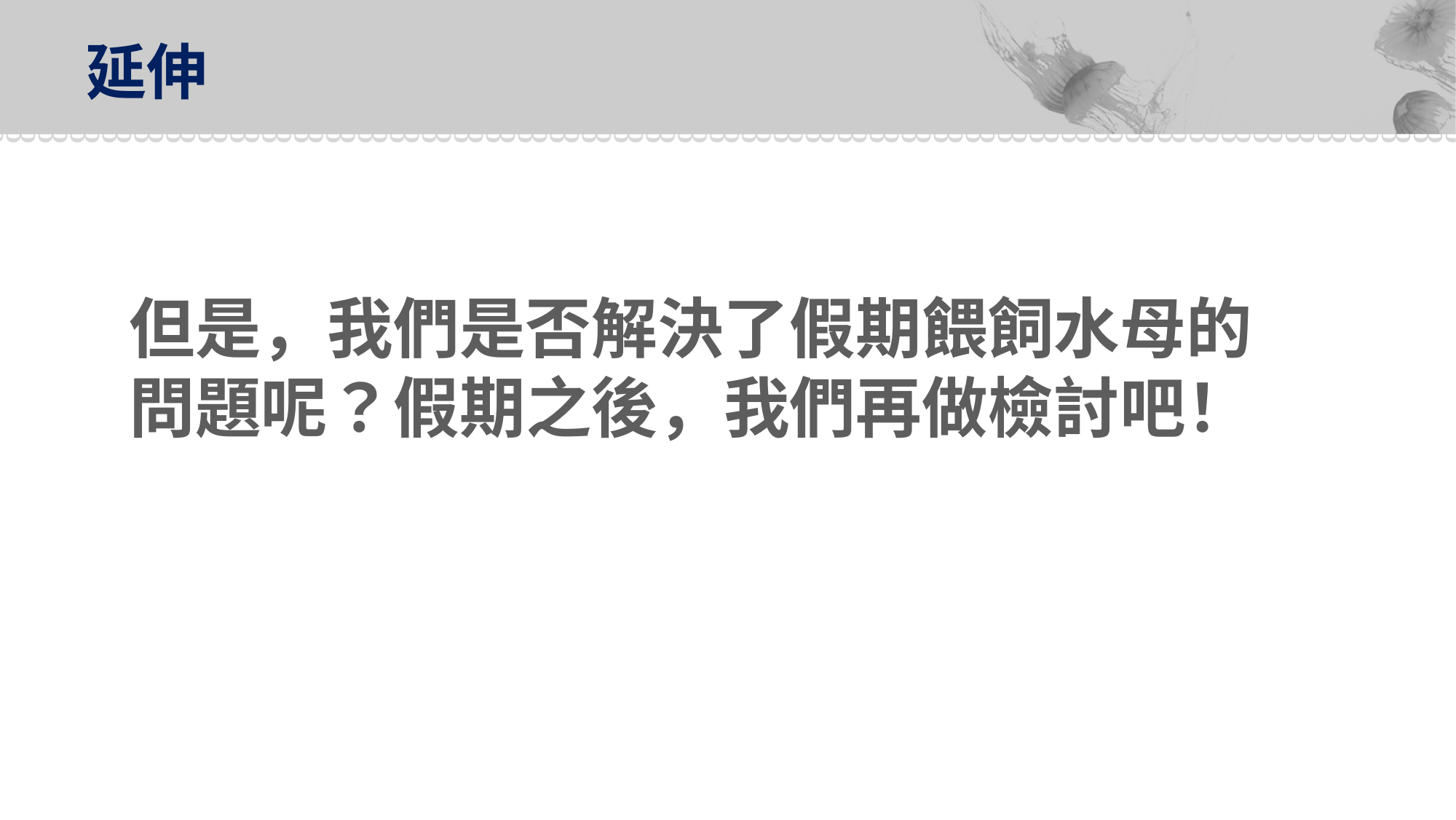

# 延伸
但是，我們是否解決了假期餵飼水母的問題呢？假期之後，我們再做檢討吧！